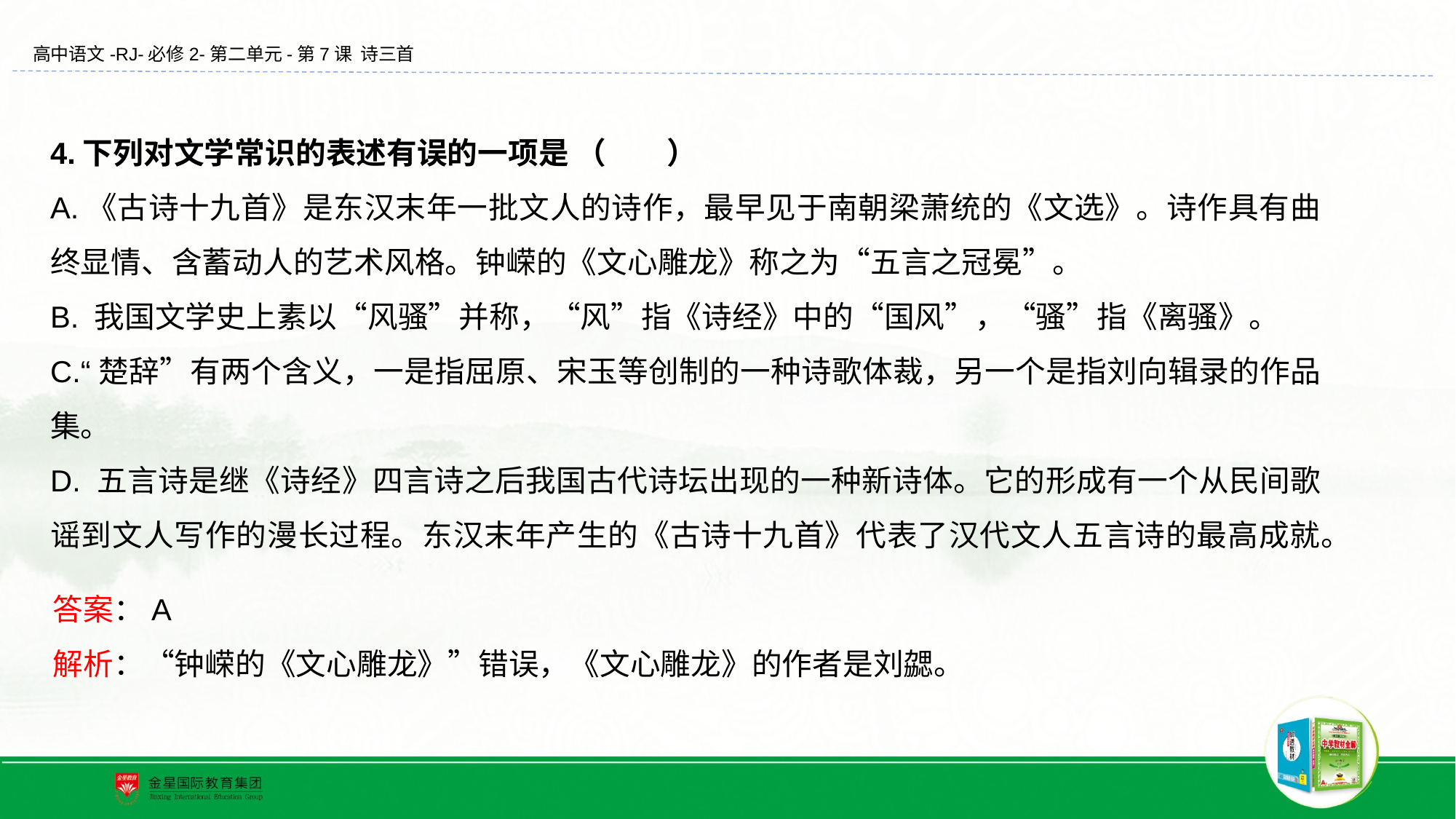

4.下列对文学常识的表述有误的一项是 （　　）
A.《古诗十九首》是东汉末年一批文人的诗作，最早见于南朝梁萧统的《文选》。诗作具有曲终显情、含蓄动人的艺术风格。钟嵘的《文心雕龙》称之为“五言之冠冕”。
B. 我国文学史上素以“风骚”并称，“风”指《诗经》中的“国风”，“骚”指《离骚》。
C.“楚辞”有两个含义，一是指屈原、宋玉等创制的一种诗歌体裁，另一个是指刘向辑录的作品集。
D. 五言诗是继《诗经》四言诗之后我国古代诗坛出现的一种新诗体。它的形成有一个从民间歌谣到文人写作的漫长过程。东汉末年产生的《古诗十九首》代表了汉代文人五言诗的最高成就。
答案：A
解析：“钟嵘的《文心雕龙》”错误，《文心雕龙》的作者是刘勰。